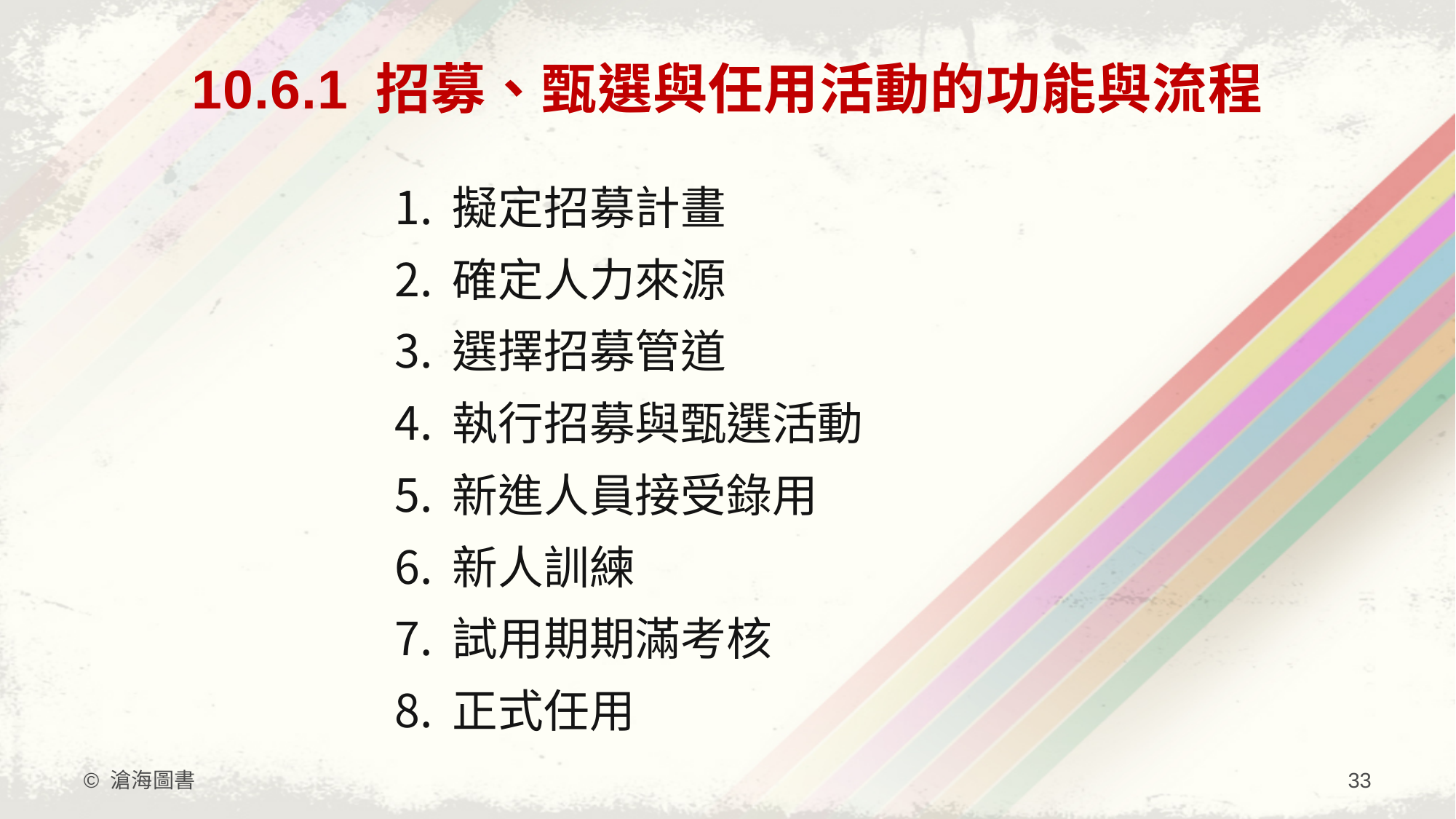

# 10.6.1 招募、甄選與任用活動的功能與流程
擬定招募計畫
確定人力來源
選擇招募管道
執行招募與甄選活動
新進人員接受錄用
新人訓練
試用期期滿考核
正式任用
© 滄海圖書
33